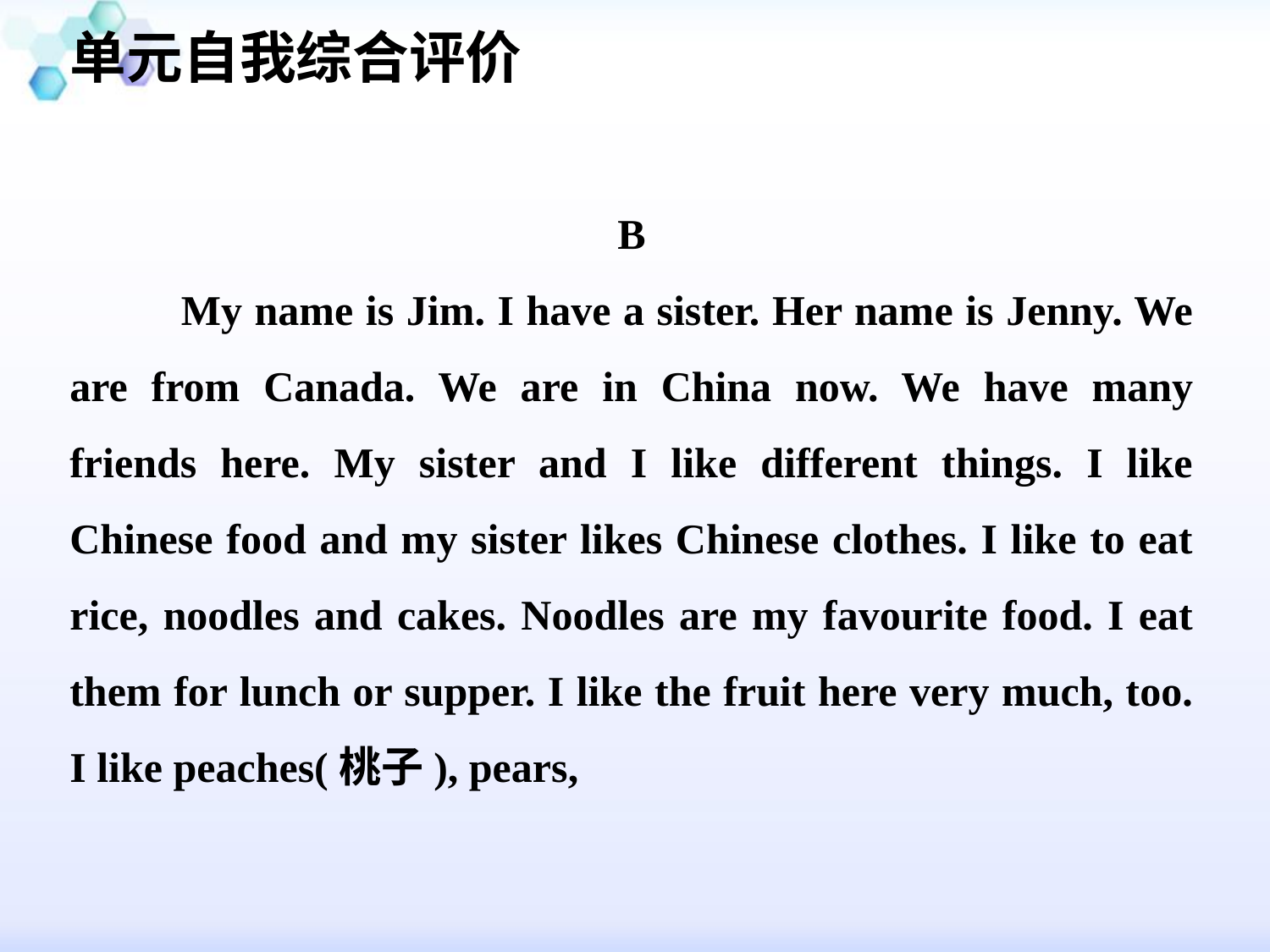

单元自我综合评价
#
B
         My name is Jim. I have a sister. Her name is Jenny. We are from Canada. We are in China now. We have many friends here. My sister and I like different things. I like Chinese food and my sister likes Chinese clothes. I like to eat rice, noodles and cakes. Noodles are my favourite food. I eat them for lunch or supper. I like the fruit here very much, too. I like peaches(桃子), pears,